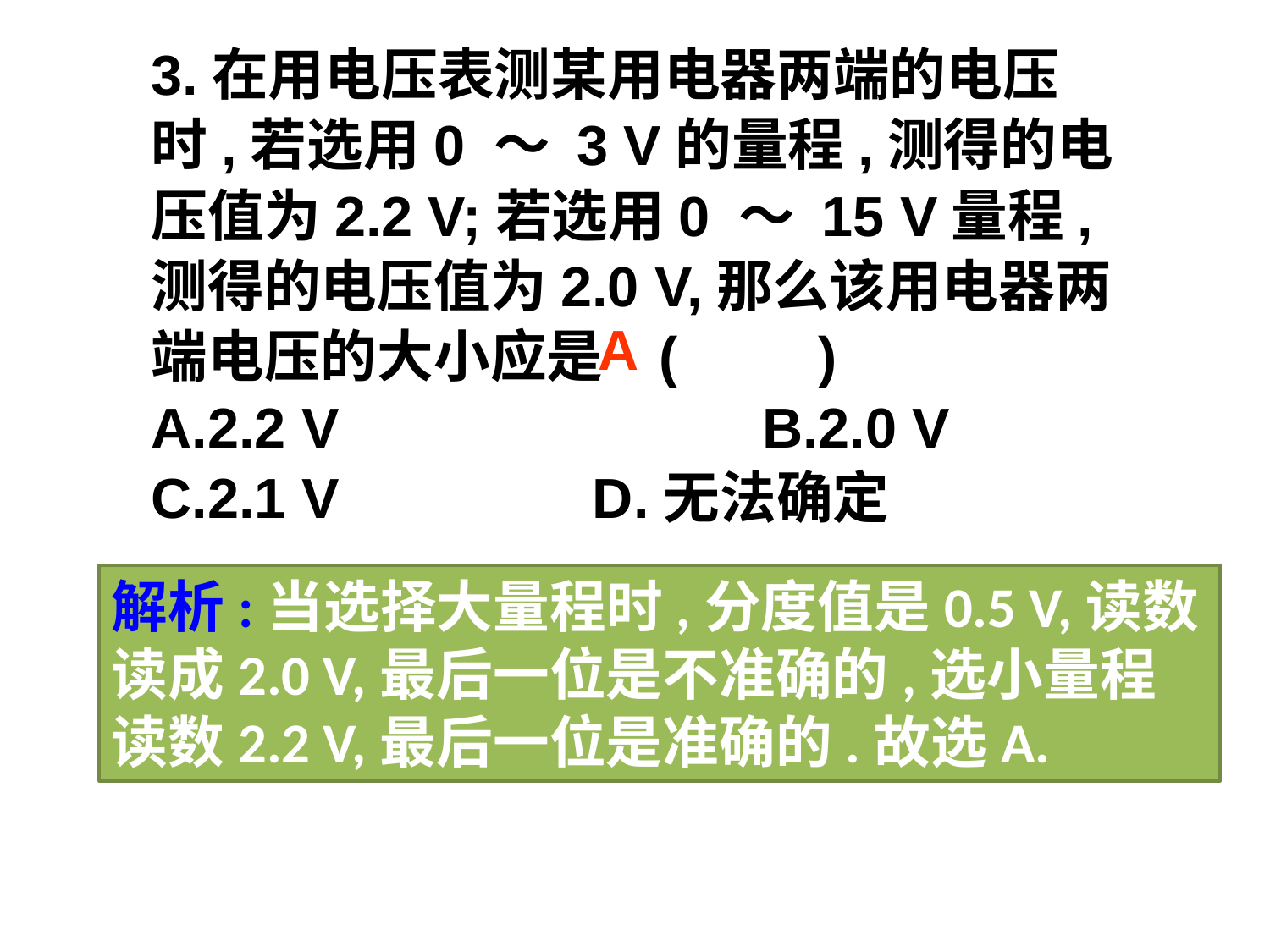

3.在用电压表测某用电器两端的电压时,若选用0 ～ 3 V的量程,测得的电压值为2.2 V;若选用0 ～ 15 V量程,测得的电压值为2.0 V,那么该用电器两端电压的大小应是	(　　)
A.2.2 V　　　　　　　B.2.0 V
C.2.1 V	            D.无法确定
A
解析:当选择大量程时,分度值是0.5 V,读数读成2.0 V,最后一位是不准确的,选小量程读数2.2 V,最后一位是准确的.故选A.